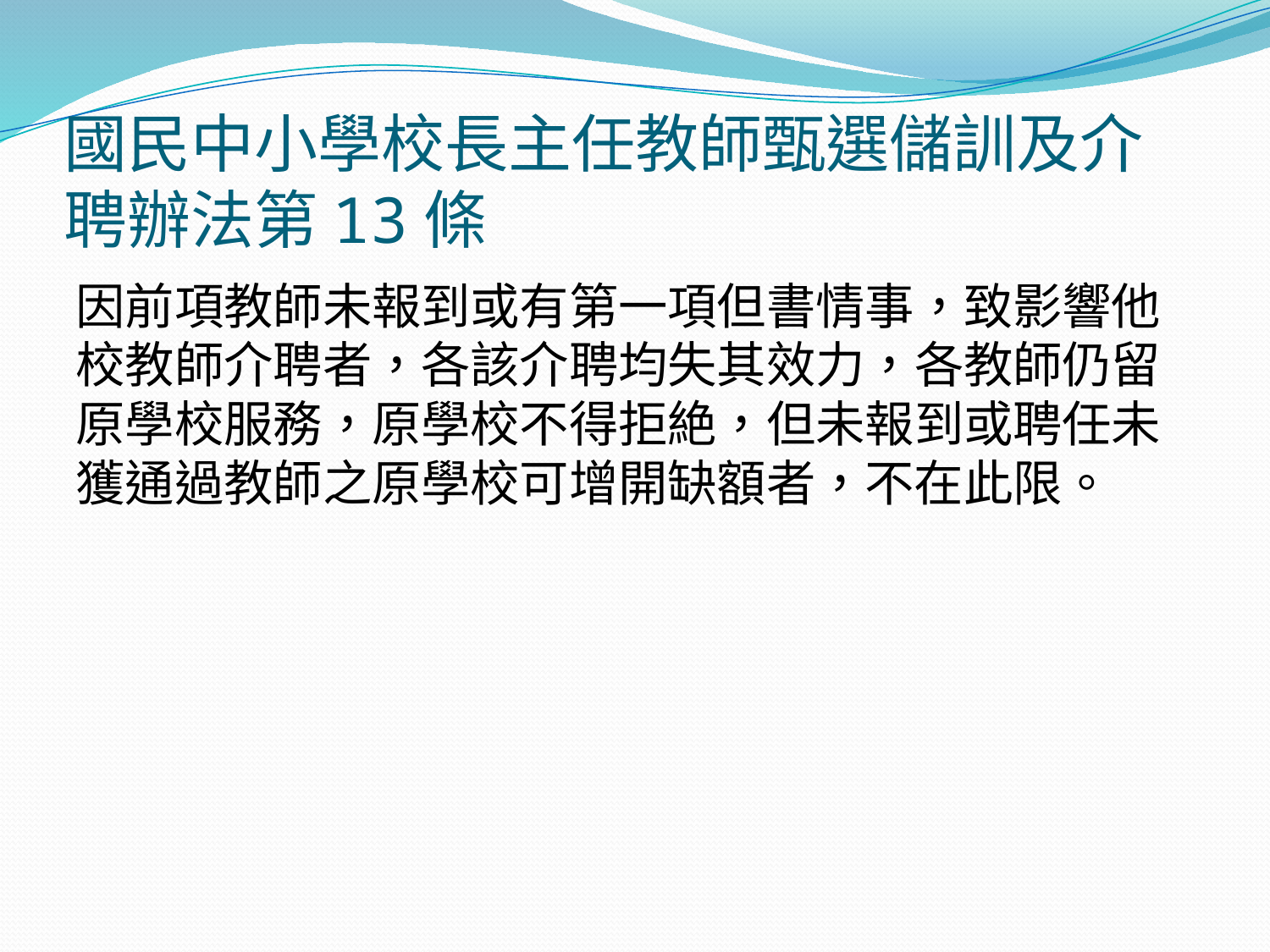

# 國民中小學校長主任教師甄選儲訓及介聘辦法第13條
因前項教師未報到或有第一項但書情事，致影響他校教師介聘者，各該介聘均失其效力，各教師仍留原學校服務，原學校不得拒絶，但未報到或聘任未獲通過教師之原學校可增開缺額者，不在此限。